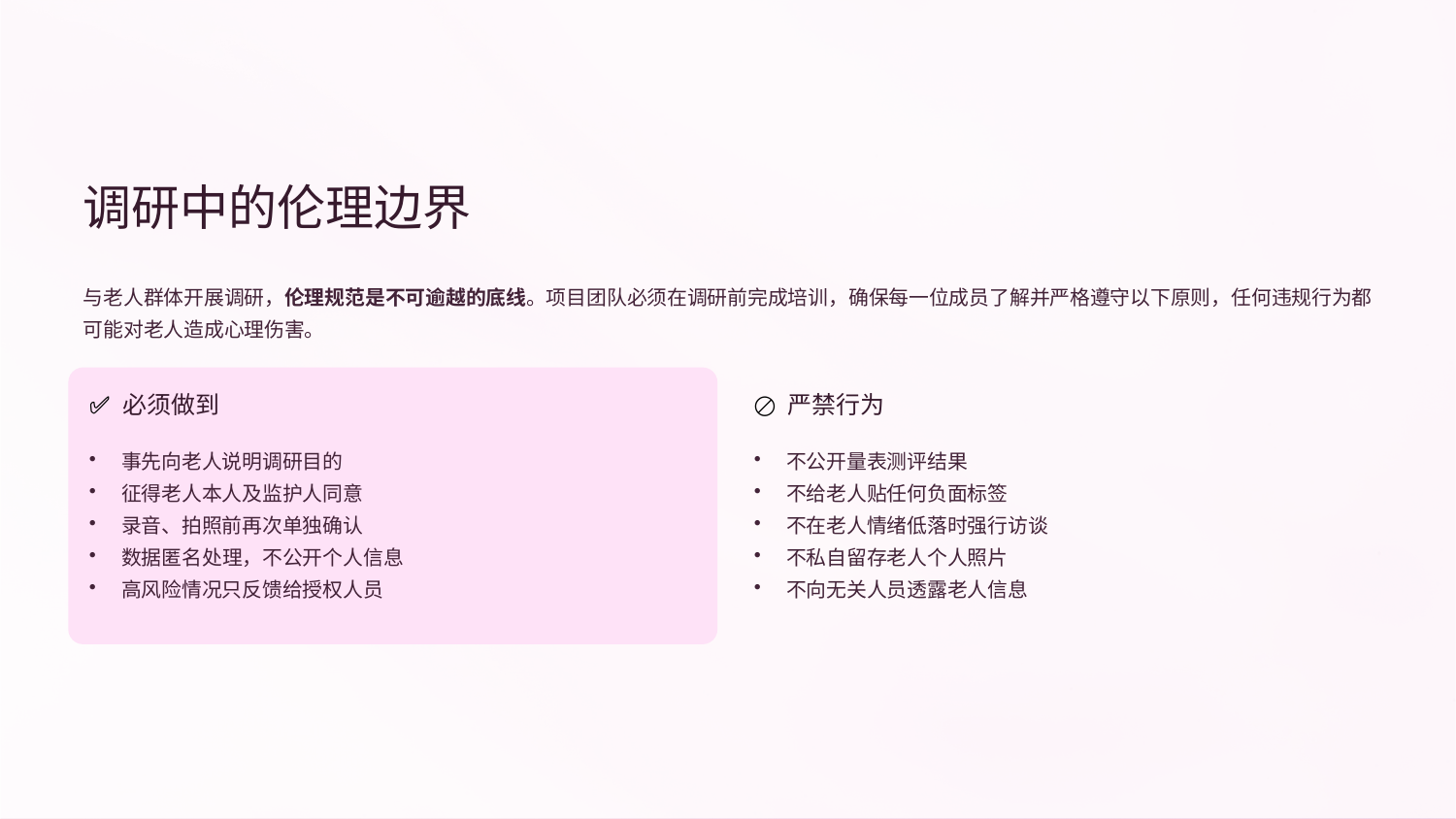

调研中的伦理边界
与老人群体开展调研，伦理规范是不可逾越的底线。项目团队必须在调研前完成培训，确保每一位成员了解并严格遵守以下原则，任何违规行为都可能对老人造成心理伤害。

✅ 必须做到
🚫 严禁行为
事先向老人说明调研目的
征得老人本人及监护人同意
录音、拍照前再次单独确认
数据匿名处理，不公开个人信息
高风险情况只反馈给授权人员
不公开量表测评结果
不给老人贴任何负面标签
不在老人情绪低落时强行访谈
不私自留存老人个人照片
不向无关人员透露老人信息